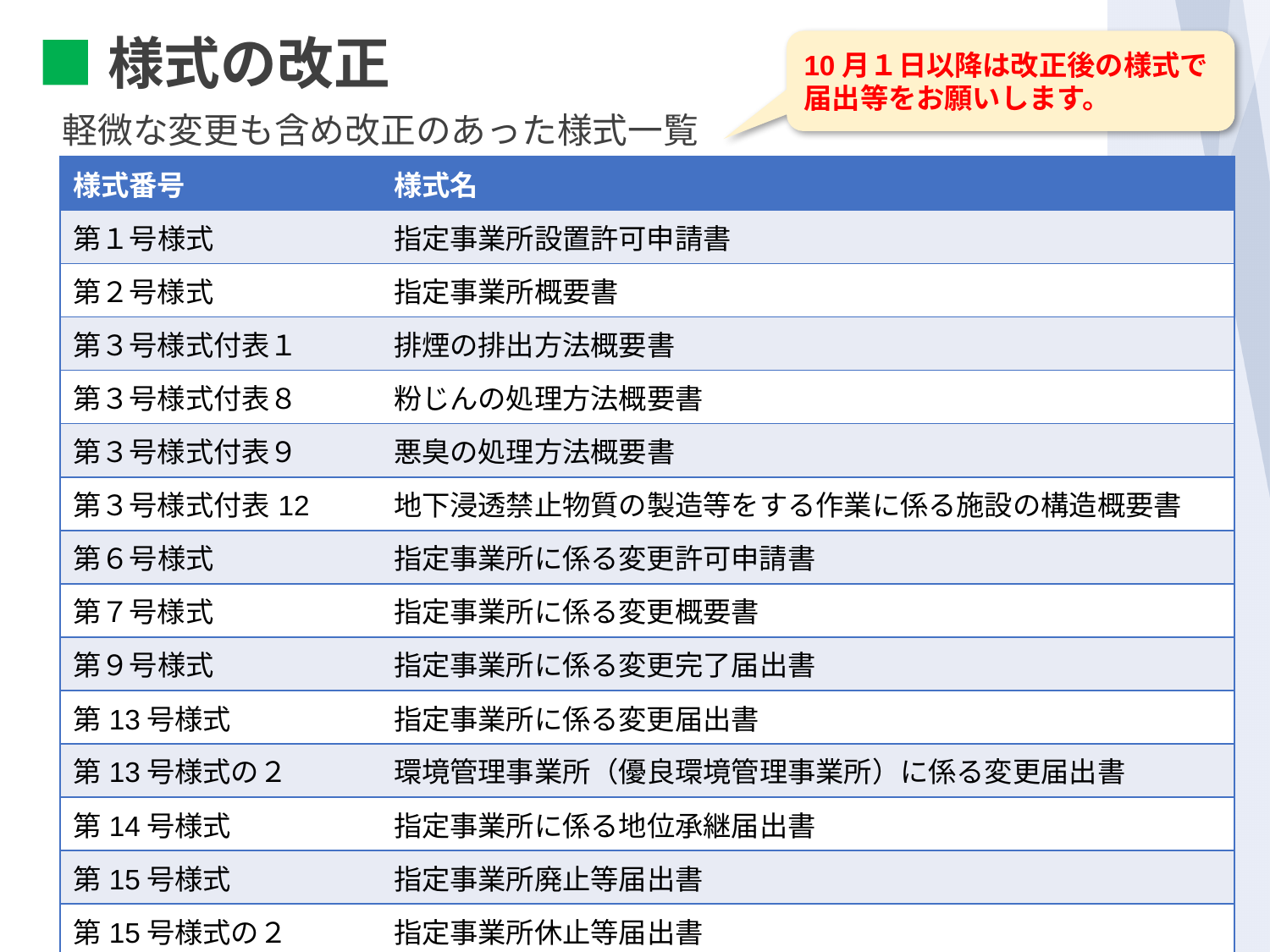

■様式の改正
10月１日以降は改正後の様式で届出等をお願いします。
軽微な変更も含め改正のあった様式一覧
| 様式番号 | 様式名 |
| --- | --- |
| 第１号様式 | 指定事業所設置許可申請書 |
| 第２号様式 | 指定事業所概要書 |
| 第３号様式付表１ | 排煙の排出方法概要書 |
| 第３号様式付表８ | 粉じんの処理方法概要書 |
| 第３号様式付表９ | 悪臭の処理方法概要書 |
| 第３号様式付表12 | 地下浸透禁止物質の製造等をする作業に係る施設の構造概要書 |
| 第６号様式 | 指定事業所に係る変更許可申請書 |
| 第７号様式 | 指定事業所に係る変更概要書 |
| 第９号様式 | 指定事業所に係る変更完了届出書 |
| 第13号様式 | 指定事業所に係る変更届出書 |
| 第13号様式の２ | 環境管理事業所（優良環境管理事業所）に係る変更届出書 |
| 第14号様式 | 指定事業所に係る地位承継届出書 |
| 第15号様式 | 指定事業所廃止等届出書 |
| 第15号様式の２ | 指定事業所休止等届出書 |
61